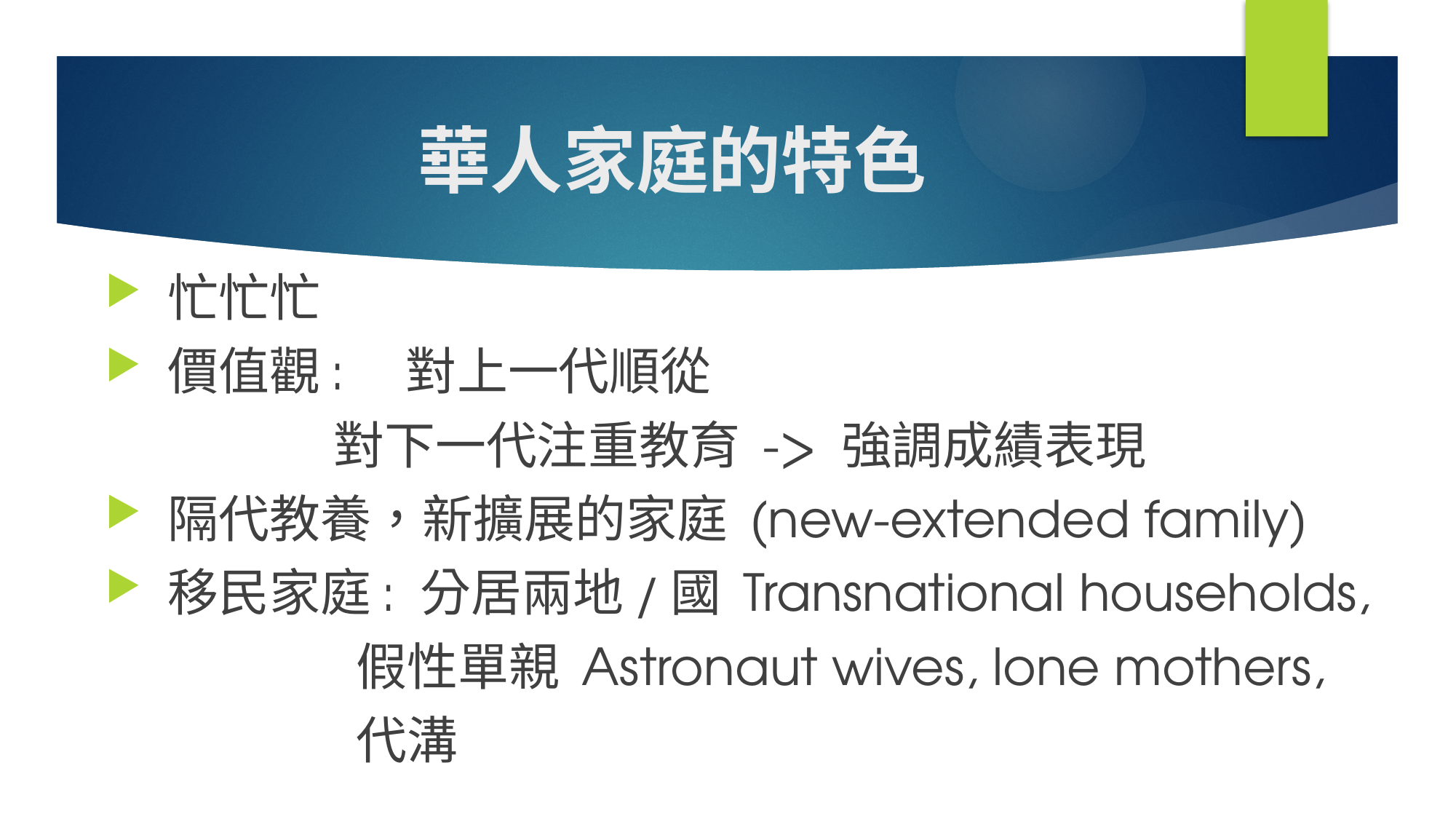

# 華人家庭的特色
 忙忙忙
 價值觀:　對上一代順從
                   對下一代注重教育 -> 強調成績表現
 隔代教養，新擴展的家庭 (new-extended family)
 移民家庭: 分居兩地/國 Transnational households,
                     假性單親 Astronaut wives, lone mothers,
                     代溝